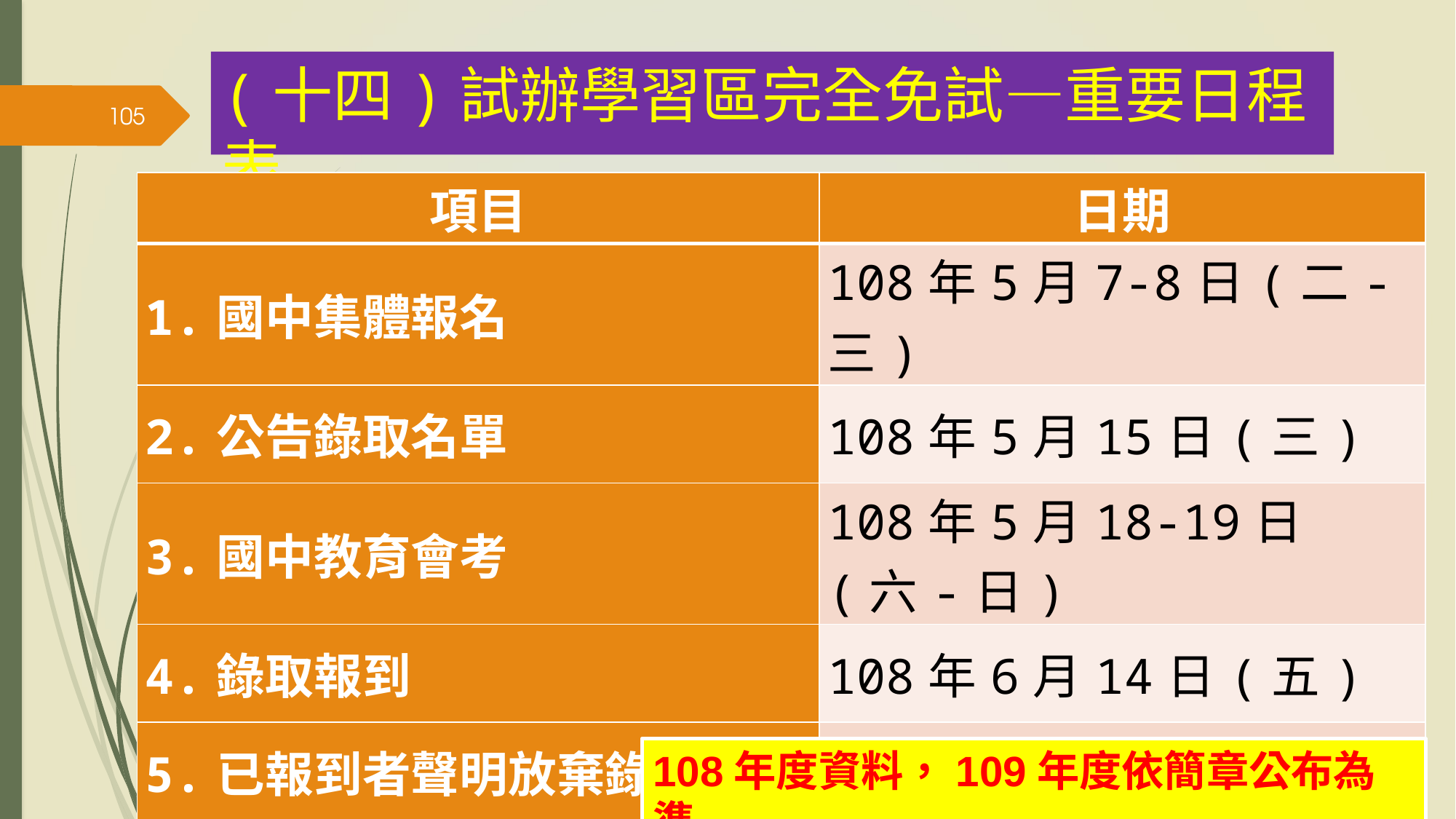

(十四)試辦學習區完全免試—重要日程表
105
| 項目 | 日期 |
| --- | --- |
| 1.國中集體報名 | 108年5月7-8日(二-三) |
| 2.公告錄取名單 | 108年5月15日(三) |
| 3.國中教育會考 | 108年5月18-19日(六-日) |
| 4.錄取報到 | 108年6月14日(五) |
| 5.已報到者聲明放棄錄取資格 | 108年6月17日(一) |
108年度資料，109年度依簡章公布為準